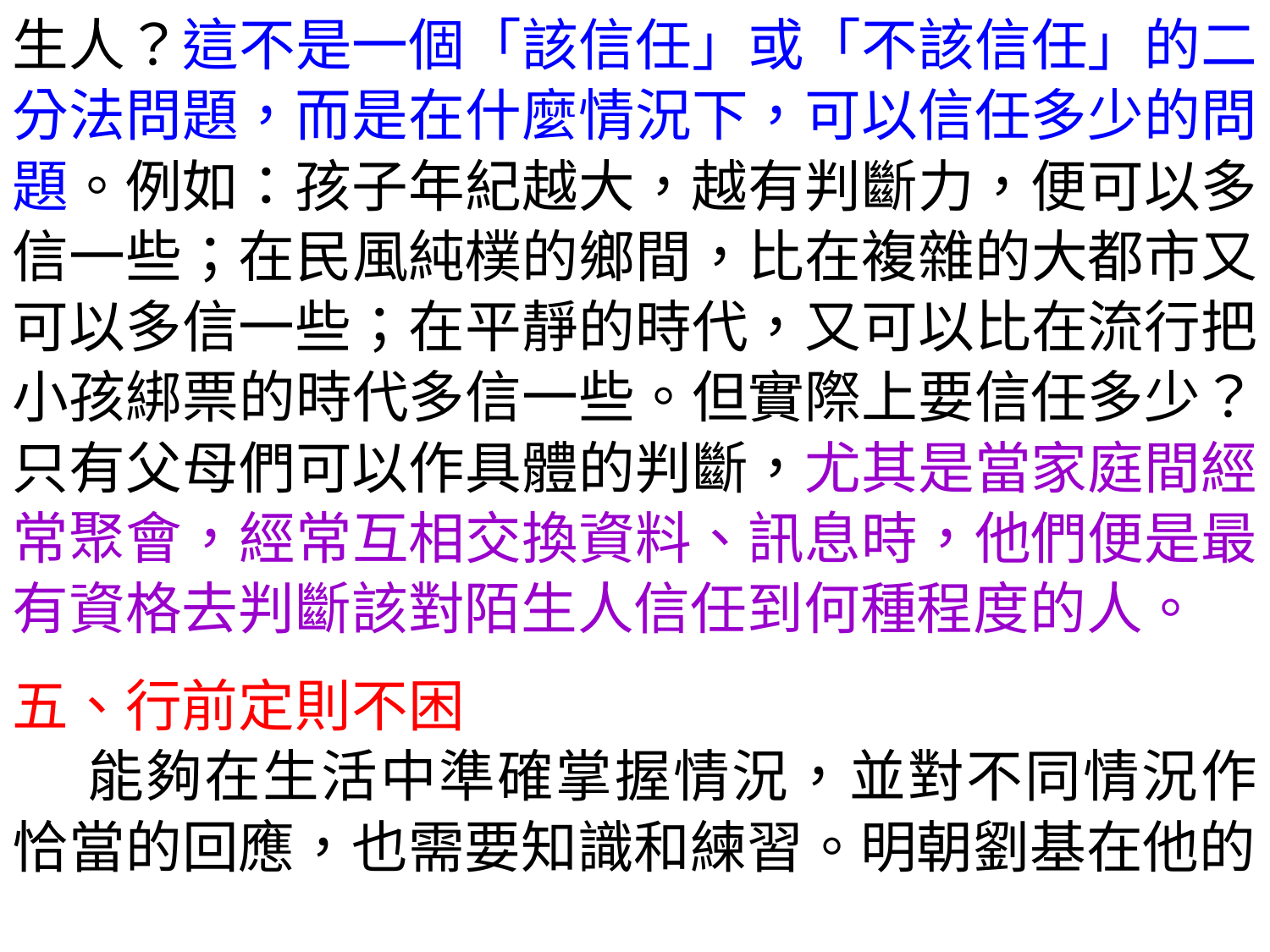

生人？這不是一個「該信任」或「不該信任」的二分法問題，而是在什麼情況下，可以信任多少的問題。例如：孩子年紀越大，越有判斷力，便可以多信一些；在民風純樸的鄉間，比在複雜的大都市又可以多信一些；在平靜的時代，又可以比在流行把小孩綁票的時代多信一些。但實際上要信任多少？只有父母們可以作具體的判斷，尤其是當家庭間經常聚會，經常互相交換資料、訊息時，他們便是最有資格去判斷該對陌生人信任到何種程度的人。
五、行前定則不困
    能夠在生活中準確掌握情況，並對不同情況作恰當的回應，也需要知識和練習。明朝劉基在他的